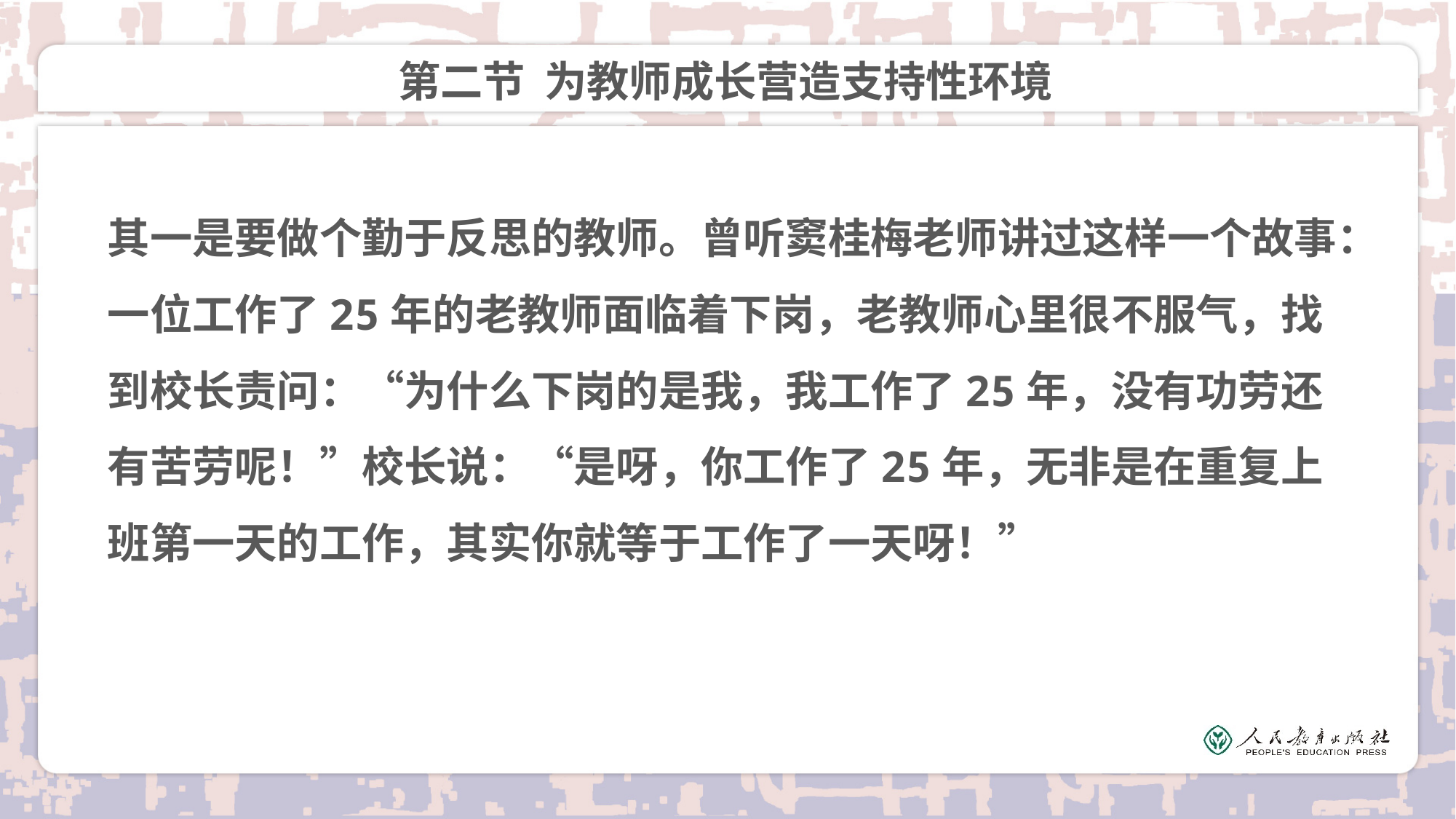

# 第二节  为教师成长营造支持性环境
其一是要做个勤于反思的教师。曾听窦桂梅老师讲过这样一个故事：一位工作了25年的老教师面临着下岗，老教师心里很不服气，找到校长责问：“为什么下岗的是我，我工作了25年，没有功劳还有苦劳呢！”校长说：“是呀，你工作了25年，无非是在重复上班第一天的工作，其实你就等于工作了一天呀！”